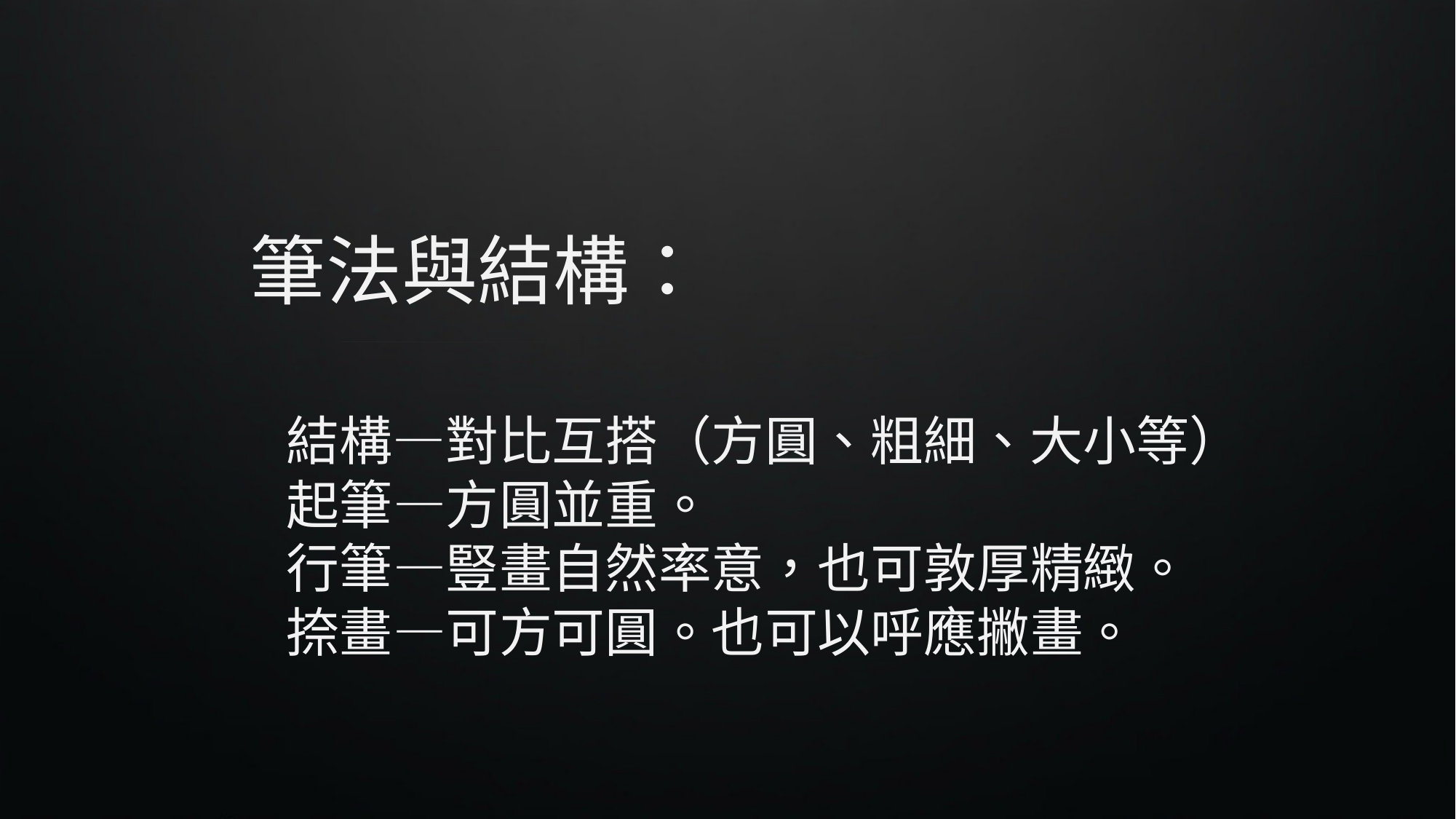

筆法與結構：

結構—對比互搭（方圓、粗細、大小等）
起筆—方圓並重。
行筆—豎畫自然率意，也可敦厚精緻。
捺畫—可方可圓。也可以呼應撇畫。